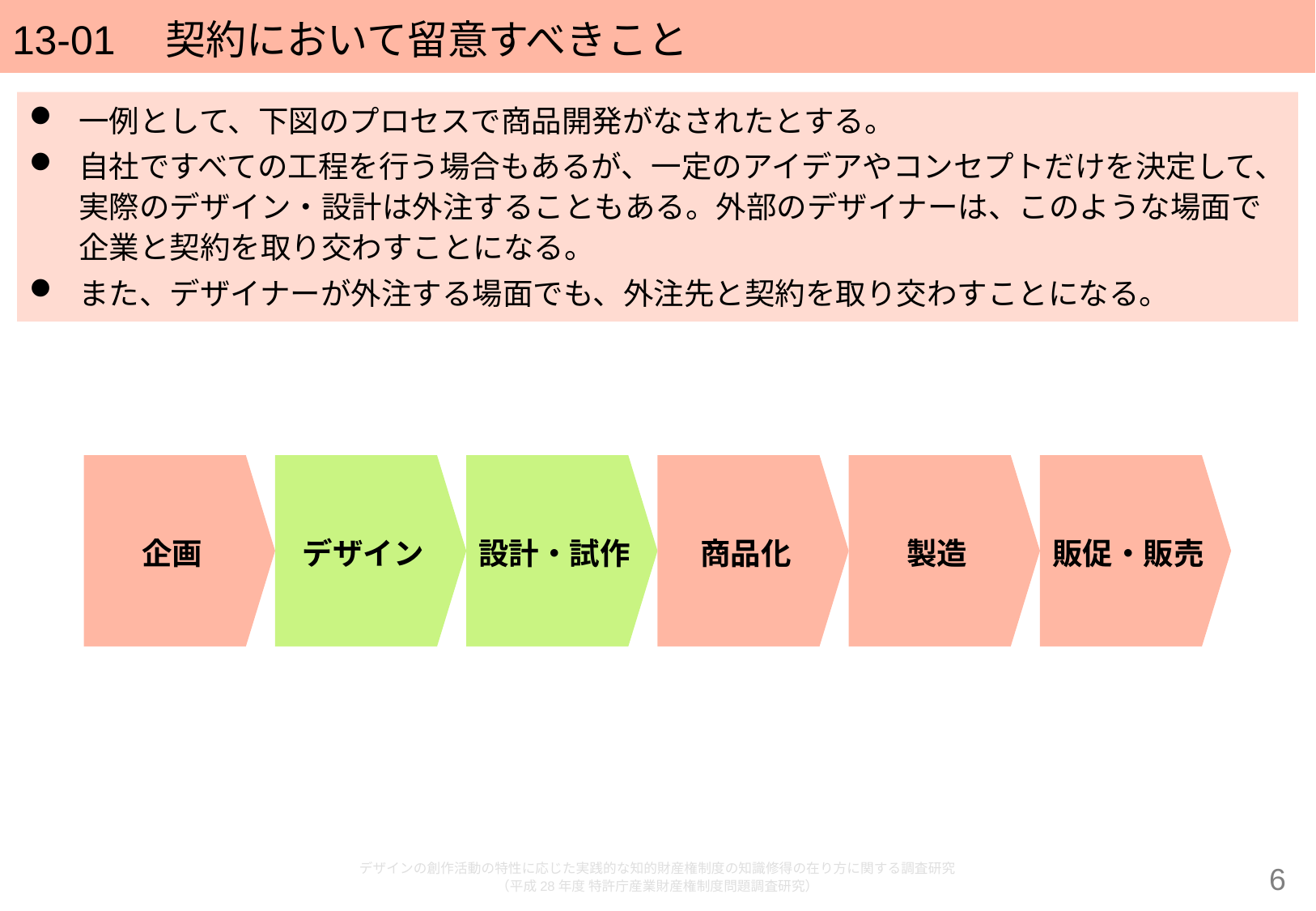

# 13-01　契約において留意すべきこと
一例として、下図のプロセスで商品開発がなされたとする。
自社ですべての工程を行う場合もあるが、一定のアイデアやコンセプトだけを決定して、実際のデザイン・設計は外注することもある。外部のデザイナーは、このような場面で企業と契約を取り交わすことになる。
また、デザイナーが外注する場面でも、外注先と契約を取り交わすことになる。
企画
デザイン
設計・試作
商品化
製造
販促・販売
デザインの創作活動の特性に応じた実践的な知的財産権制度の知識修得の在り方に関する調査研究
（平成28年度 特許庁産業財産権制度問題調査研究）
6